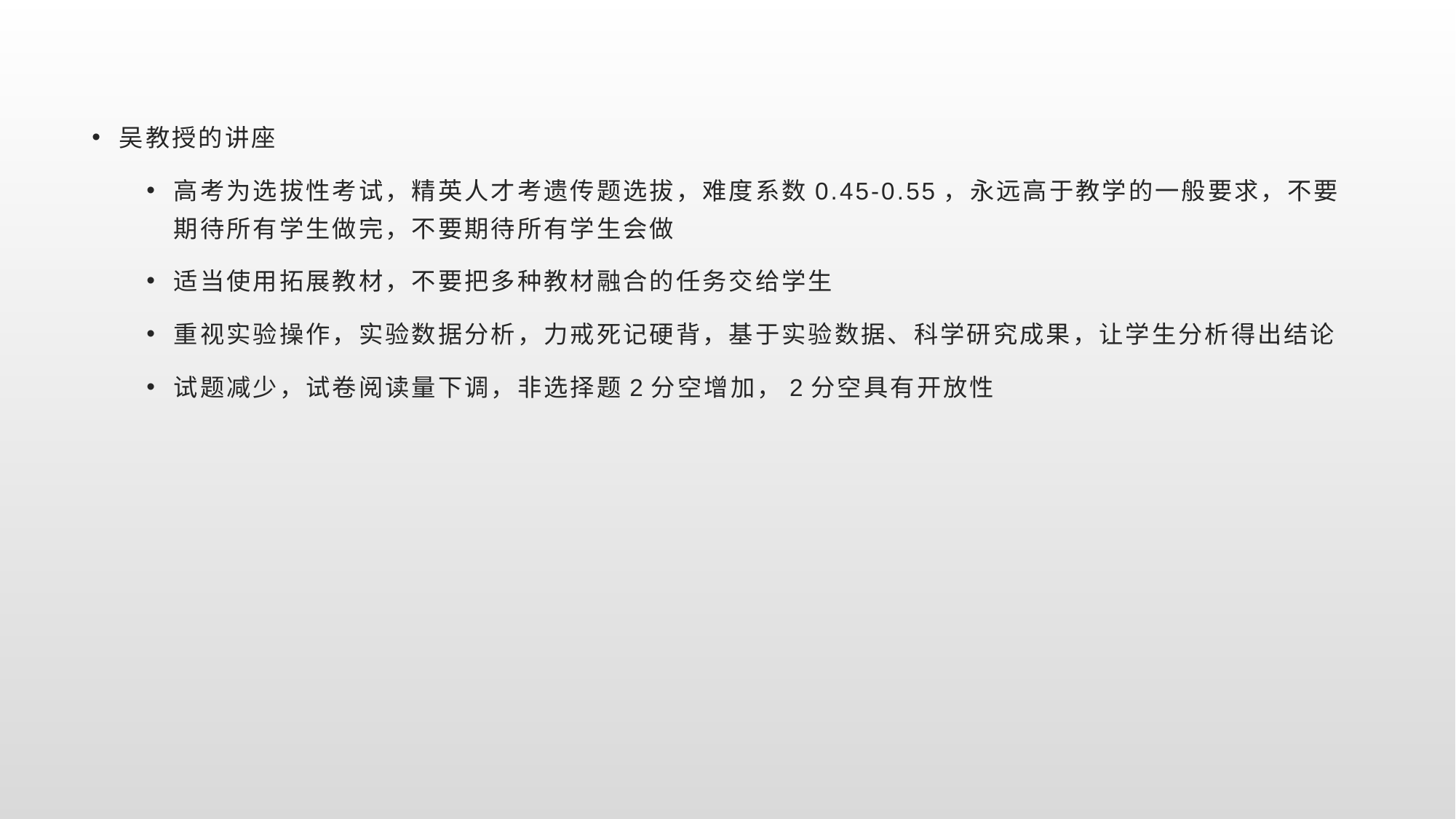

#
吴教授的讲座
高考为选拔性考试，精英人才考遗传题选拔，难度系数0.45-0.55，永远高于教学的一般要求，不要期待所有学生做完，不要期待所有学生会做
适当使用拓展教材，不要把多种教材融合的任务交给学生
重视实验操作，实验数据分析，力戒死记硬背，基于实验数据、科学研究成果，让学生分析得出结论
试题减少，试卷阅读量下调，非选择题2分空增加，2分空具有开放性